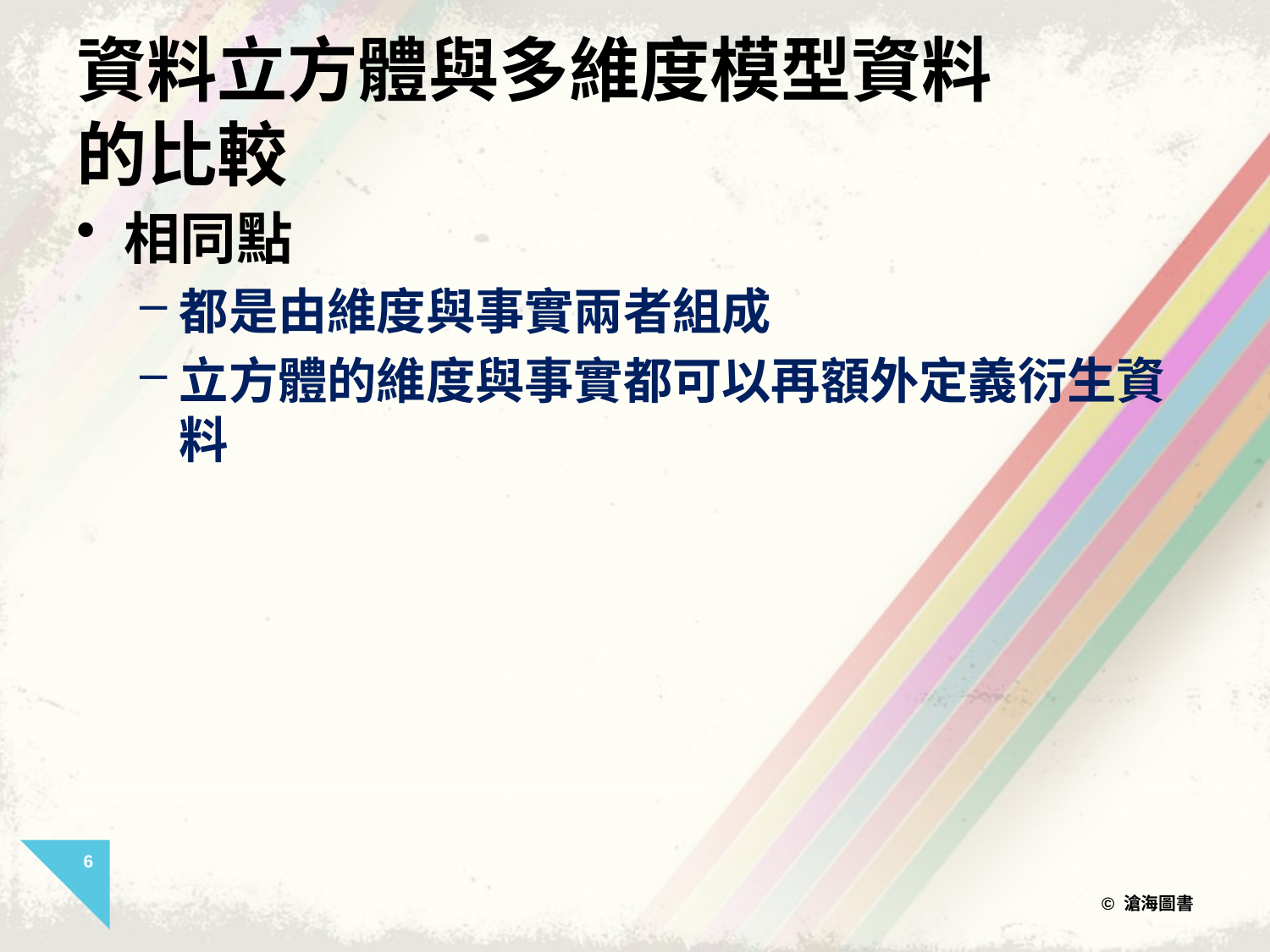

# 資料立方體與多維度模型資料的比較
相同點
都是由維度與事實兩者組成
立方體的維度與事實都可以再額外定義衍生資料
6
© 滄海圖書